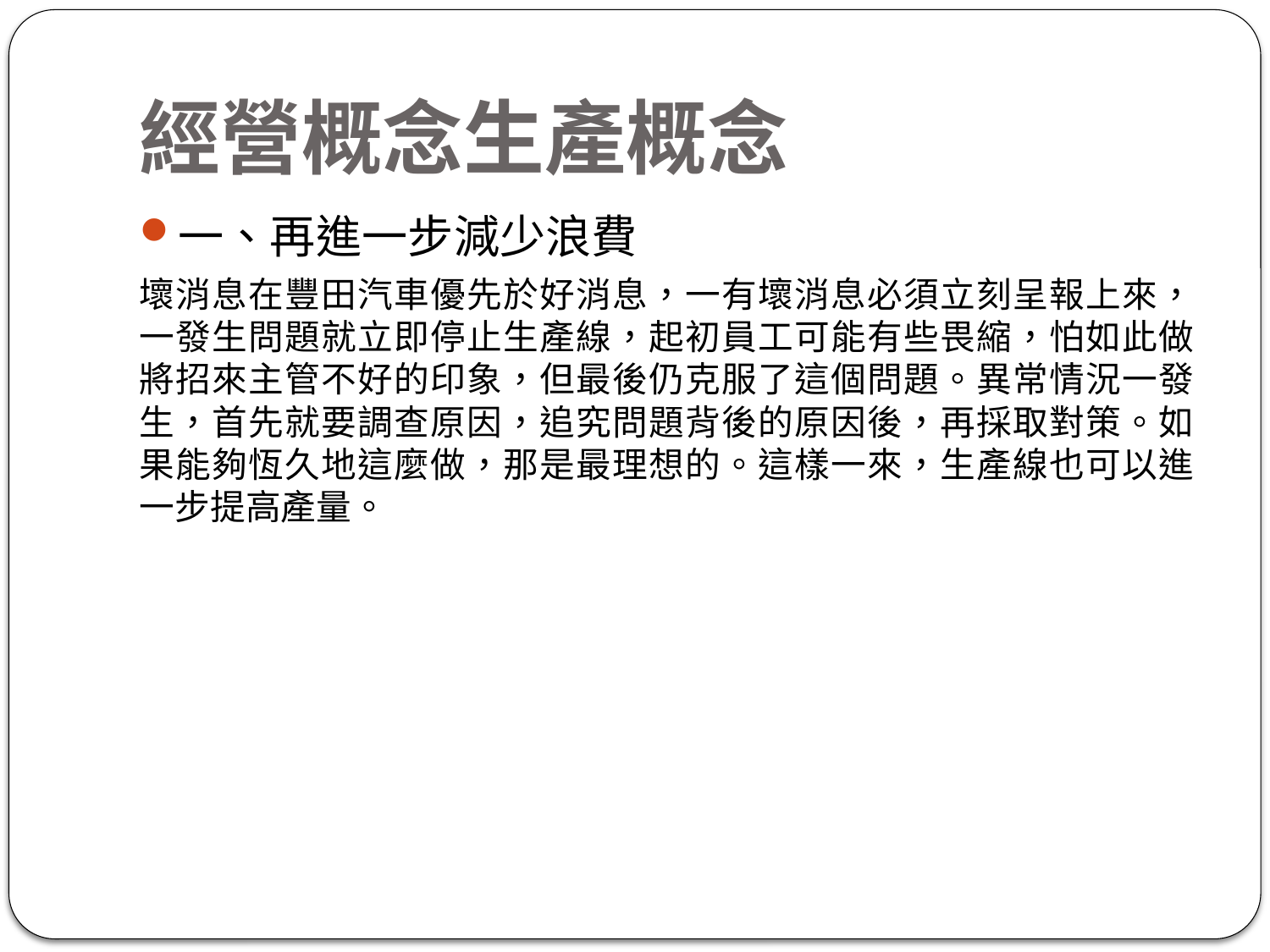

# 經營概念生產概念
一、再進一步減少浪費
壞消息在豐田汽車優先於好消息，一有壞消息必須立刻呈報上來，一發生問題就立即停止生產線，起初員工可能有些畏縮，怕如此做將招來主管不好的印象，但最後仍克服了這個問題。異常情況一發生，首先就要調查原因，追究問題背後的原因後，再採取對策。如果能夠恆久地這麼做，那是最理想的。這樣一來，生產線也可以進一步提高產量。